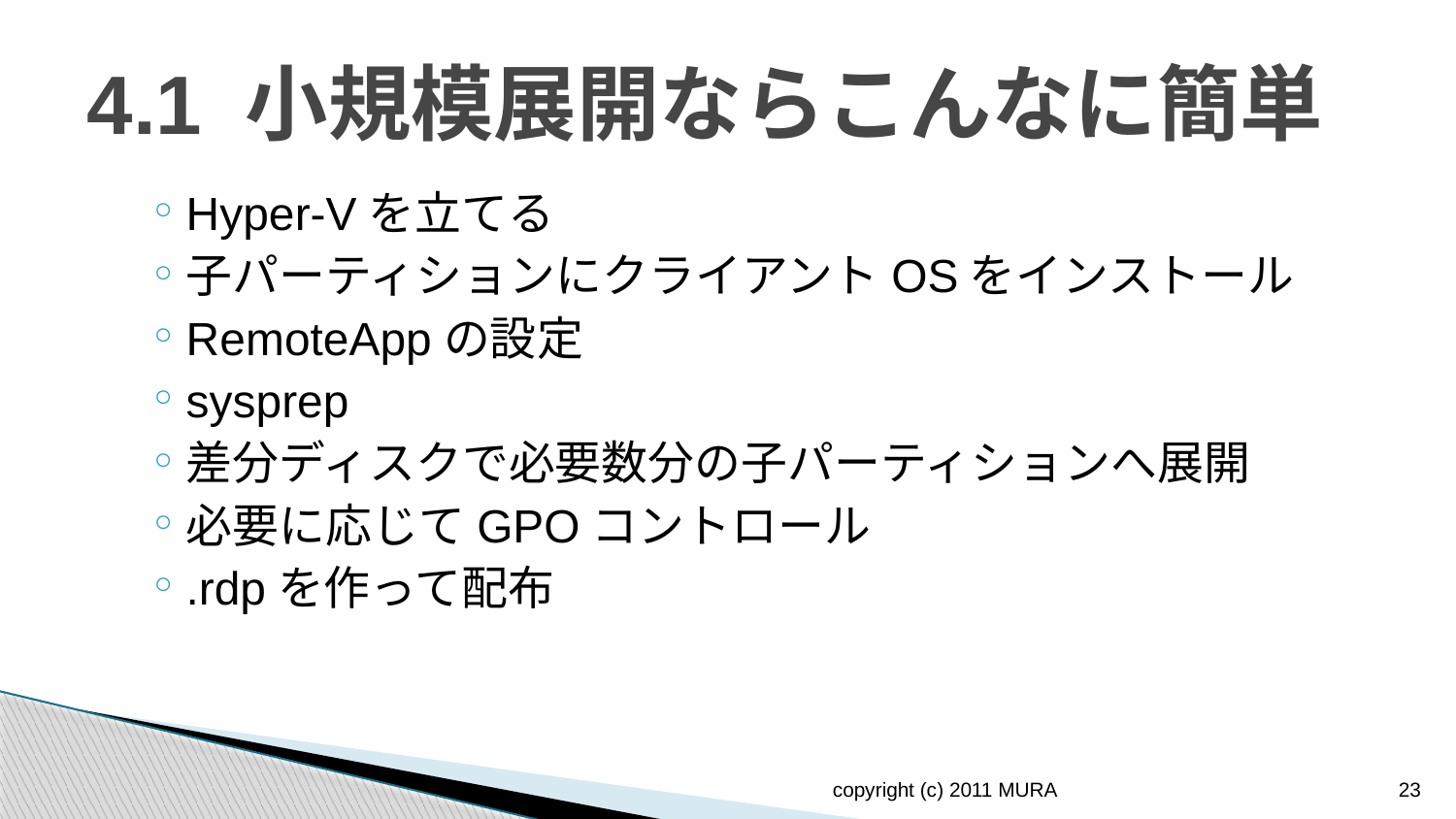

# 4.1 小規模展開ならこんなに簡単
Hyper-Vを立てる
子パーティションにクライアントOSをインストール
RemoteAppの設定
sysprep
差分ディスクで必要数分の子パーティションへ展開
必要に応じてGPOコントロール
.rdpを作って配布
copyright (c) 2011 MURA
23